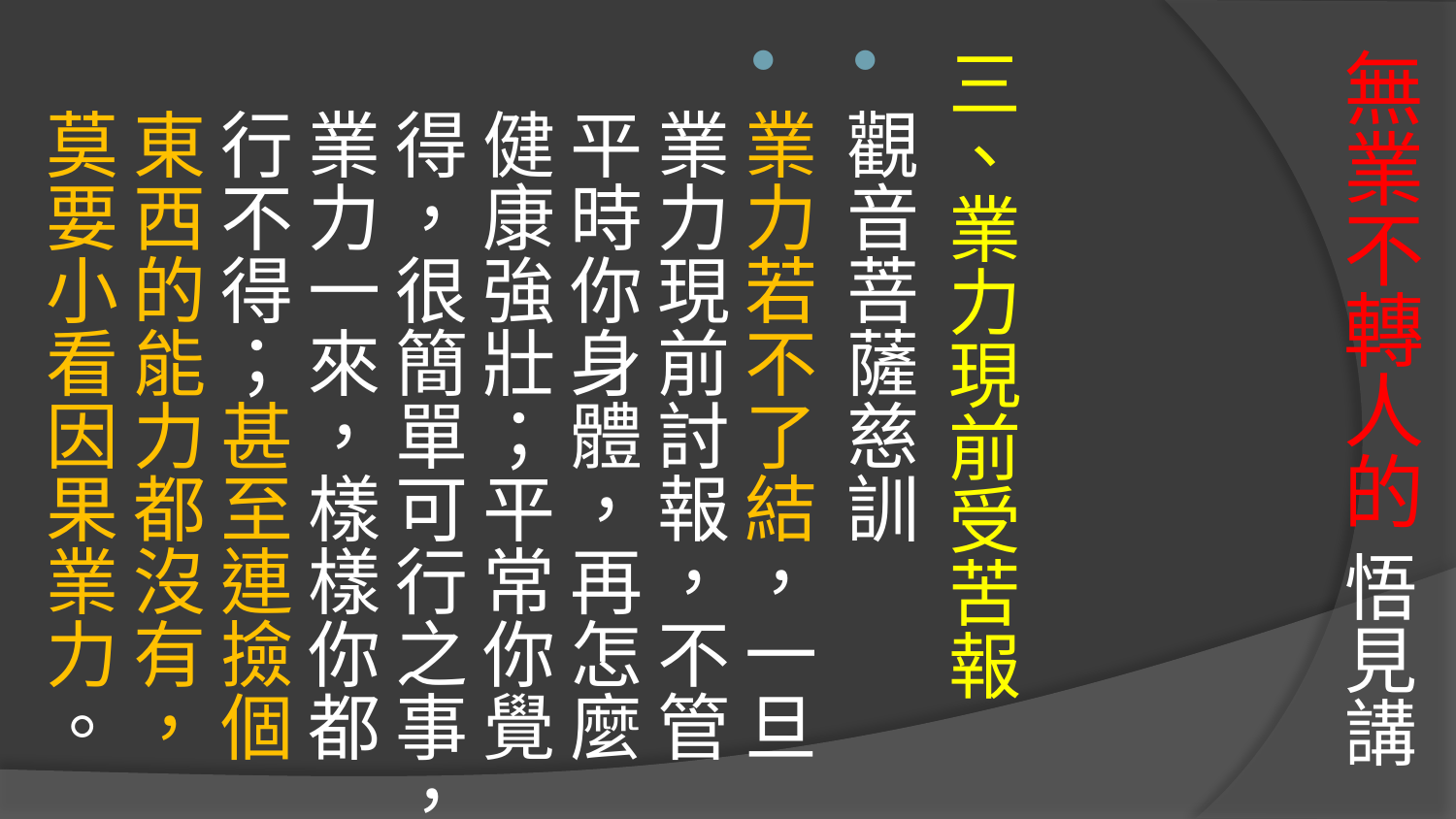

# 無業不轉人的 悟見講
三、業力現前受苦報
觀音菩薩慈訓
業力若不了結，一旦業力現前討報，不管平時你身體，再怎麼健康強壯；平常你覺得，很簡單可行之事，業力一來，樣樣你都行不得；甚至連撿個東西的能力都沒有，莫要小看因果業力。